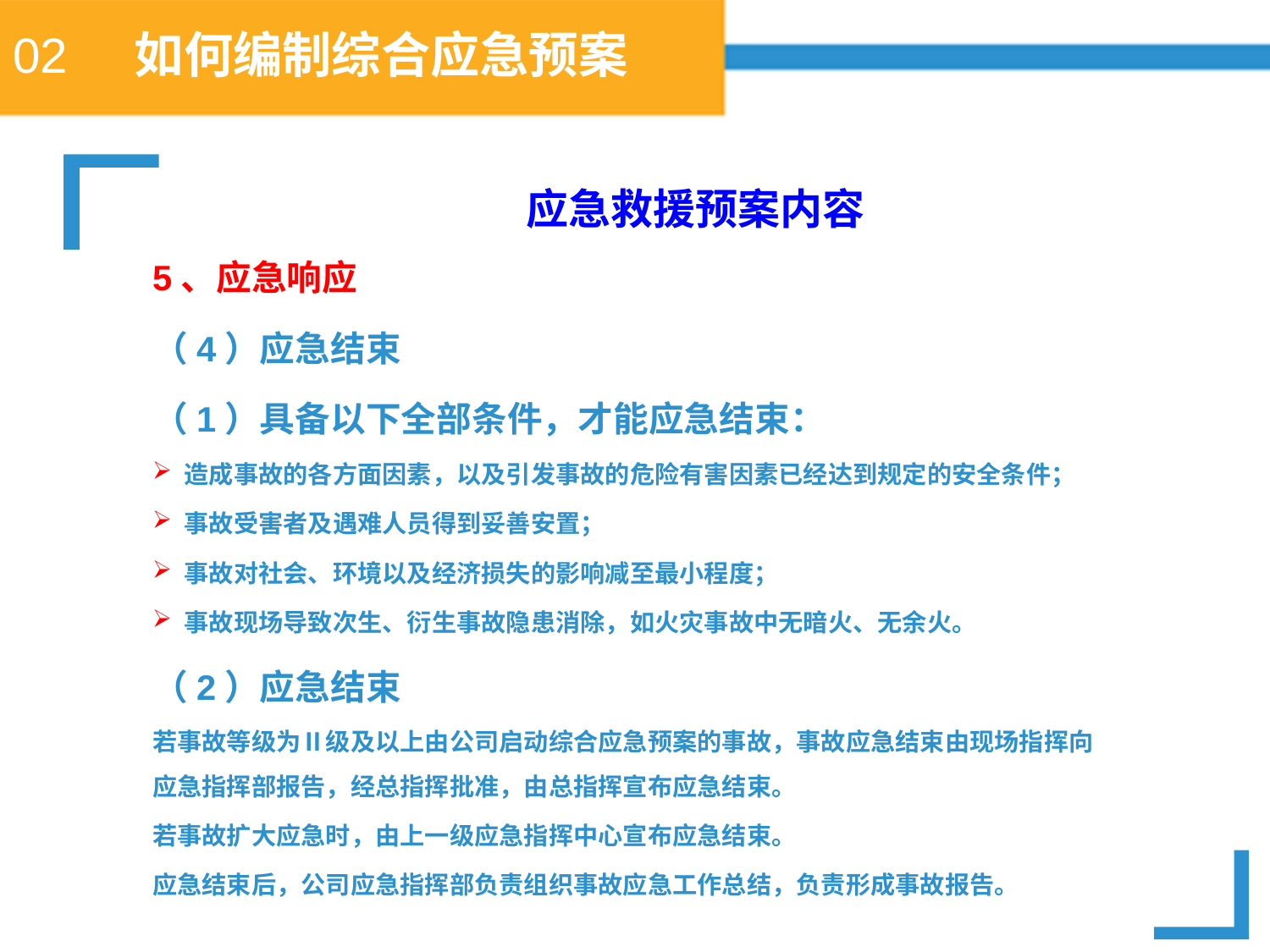

# 02    如何编制综合应急预案

应急救援预案内容
5、应急响应
（4）应急结束
（1）具备以下全部条件，才能应急结束：
造成事故的各方面因素，以及引发事故的危险有害因素已经达到规定的安全条件；
事故受害者及遇难人员得到妥善安置；
事故对社会、环境以及经济损失的影响减至最小程度；
事故现场导致次生、衍生事故隐患消除，如火灾事故中无暗火、无余火。
（2）应急结束
若事故等级为Ⅱ级及以上由公司启动综合应急预案的事故，事故应急结束由现场指挥向应急指挥部报告，经总指挥批准，由总指挥宣布应急结束。
若事故扩大应急时，由上一级应急指挥中心宣布应急结束。
应急结束后，公司应急指挥部负责组织事故应急工作总结，负责形成事故报告。